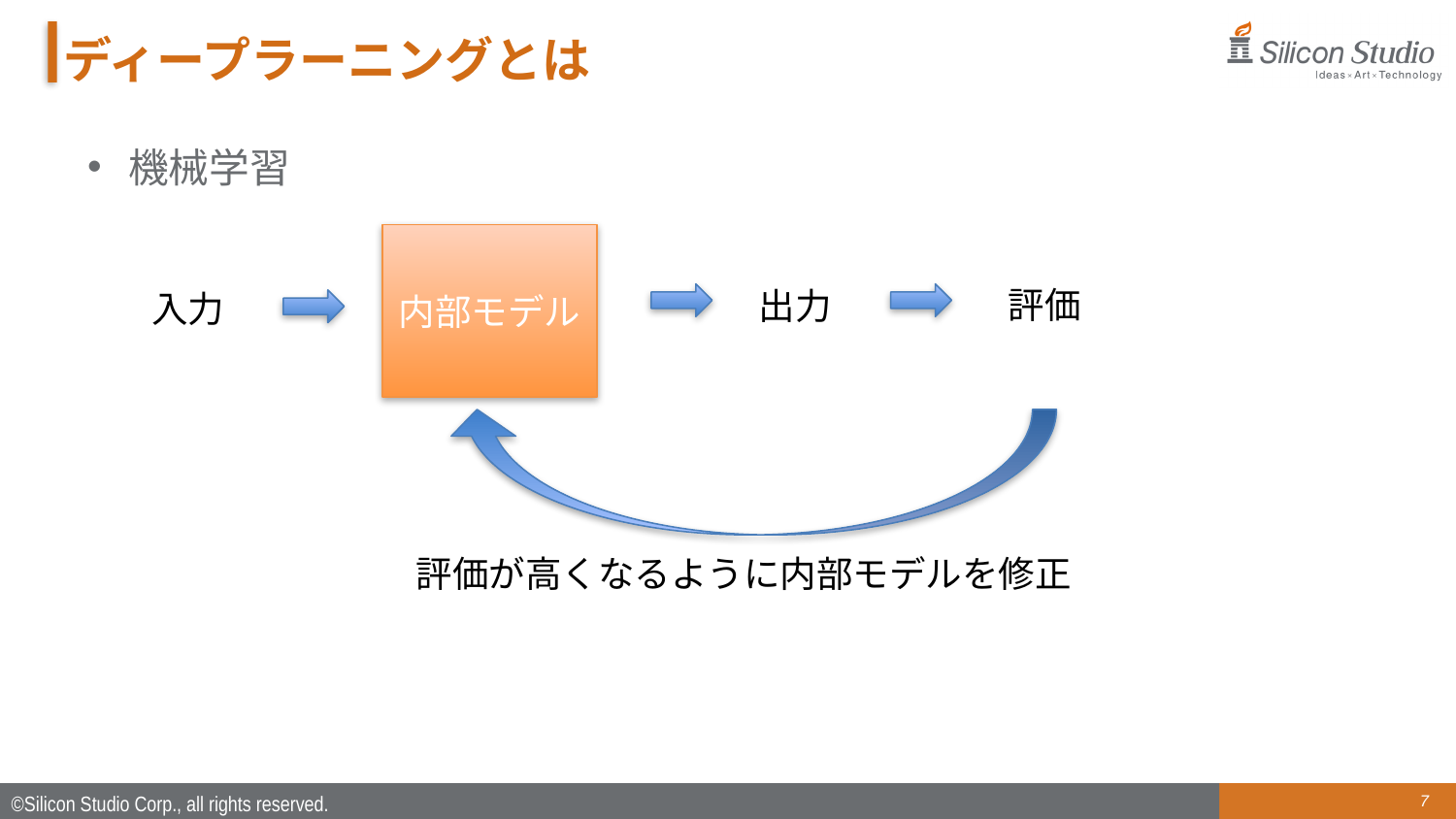

# ディープラーニングとは
機械学習

内部モデル
評価
出力
入力

評価が高くなるように内部モデルを修正